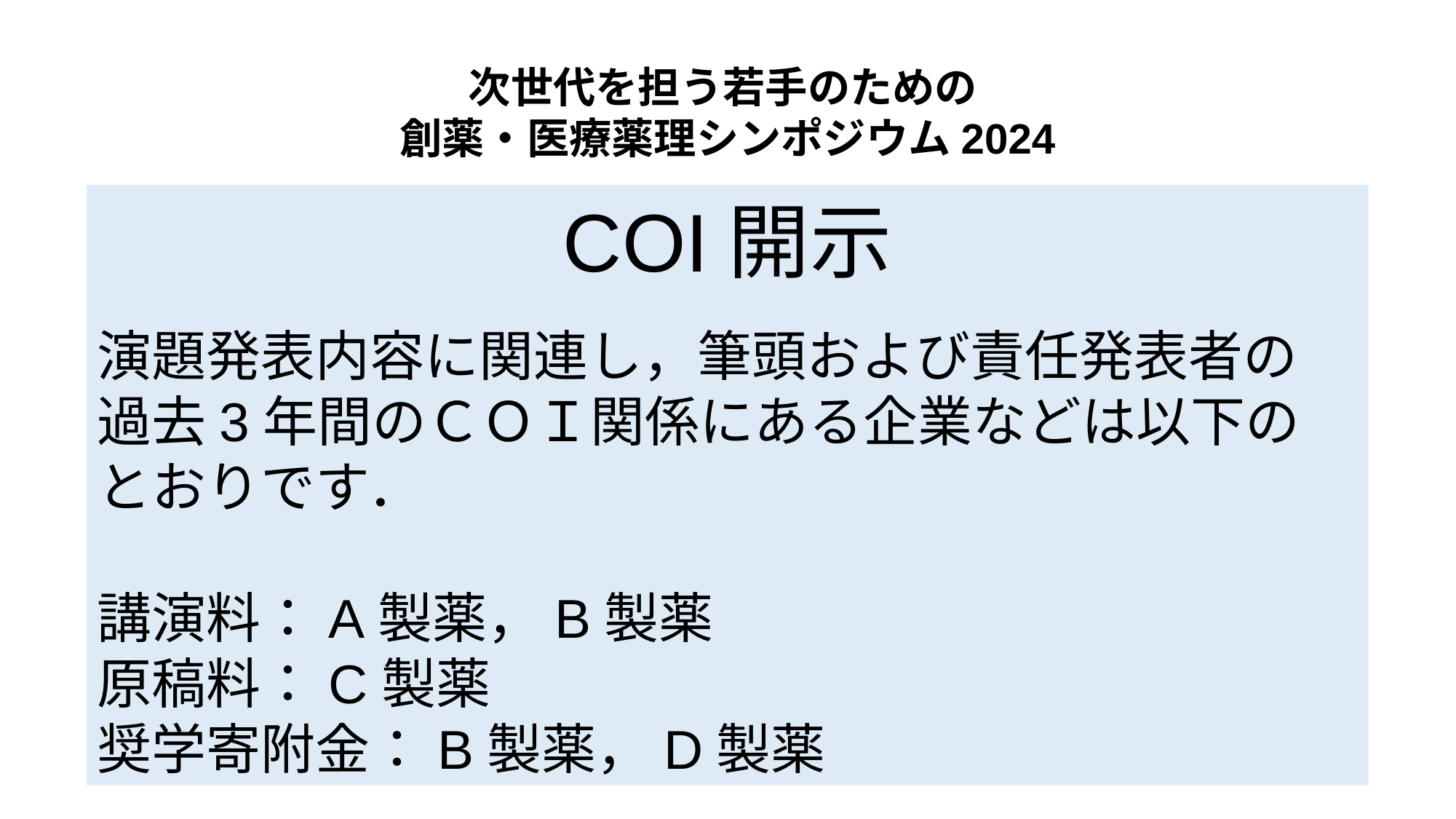

次世代を担う若手のための
創薬・医療薬理シンポジウム2024
COI開示

演題発表内容に関連し，筆頭および責任発表者の
過去3年間のＣＯＩ関係にある企業などは以下の
とおりです．

講演料：A製薬，B製薬
原稿料：C製薬
奨学寄附金：B製薬，D製薬